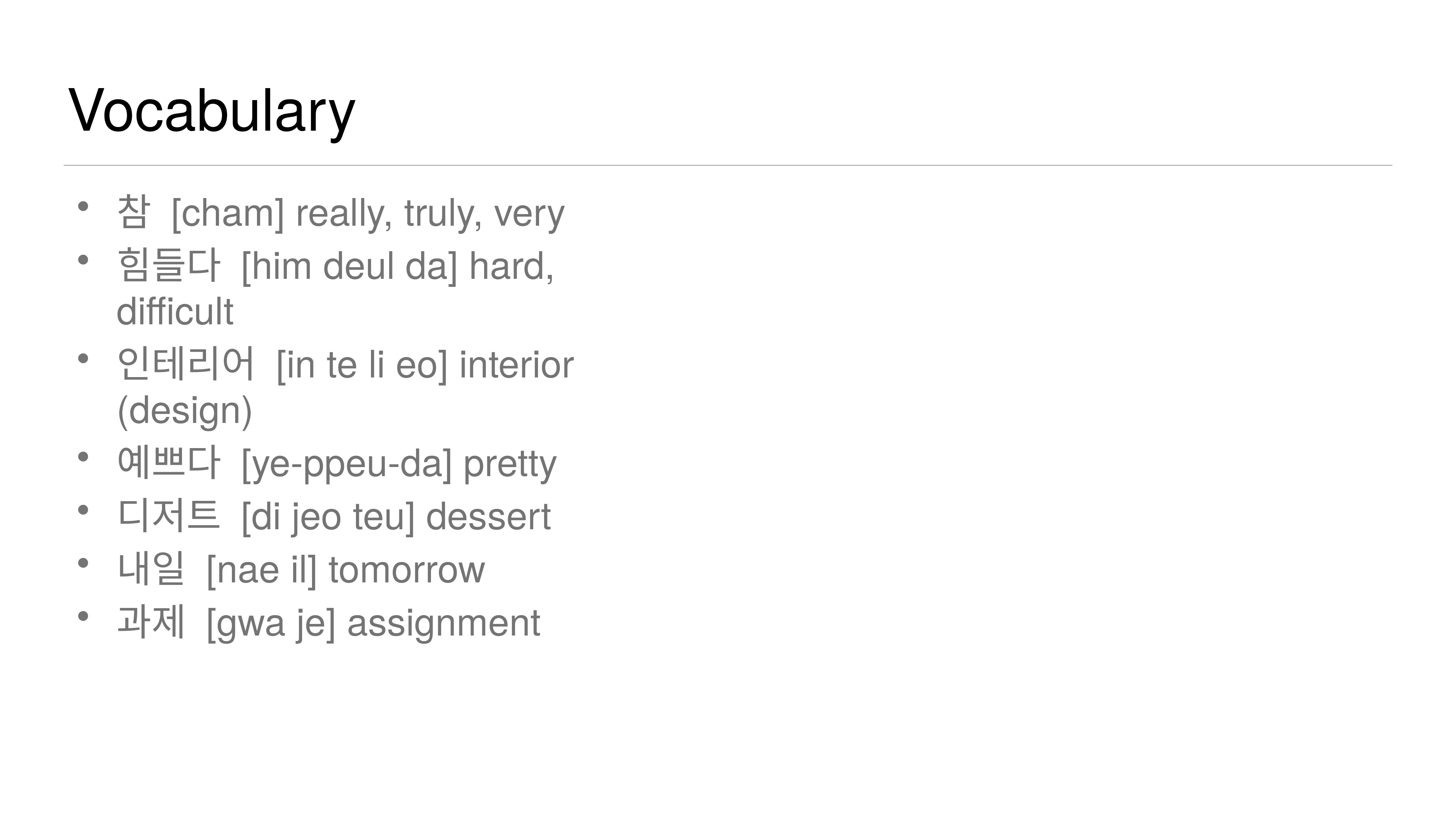

# Vocabulary
참 [cham] really, truly, very
힘들다 [him deul da] hard, difficult
인테리어 [in te li eo] interior (design)
예쁘다 [ye-ppeu-da] pretty
디저트 [di jeo teu] dessert
내일 [nae il] tomorrow
과제 [gwa je] assignment